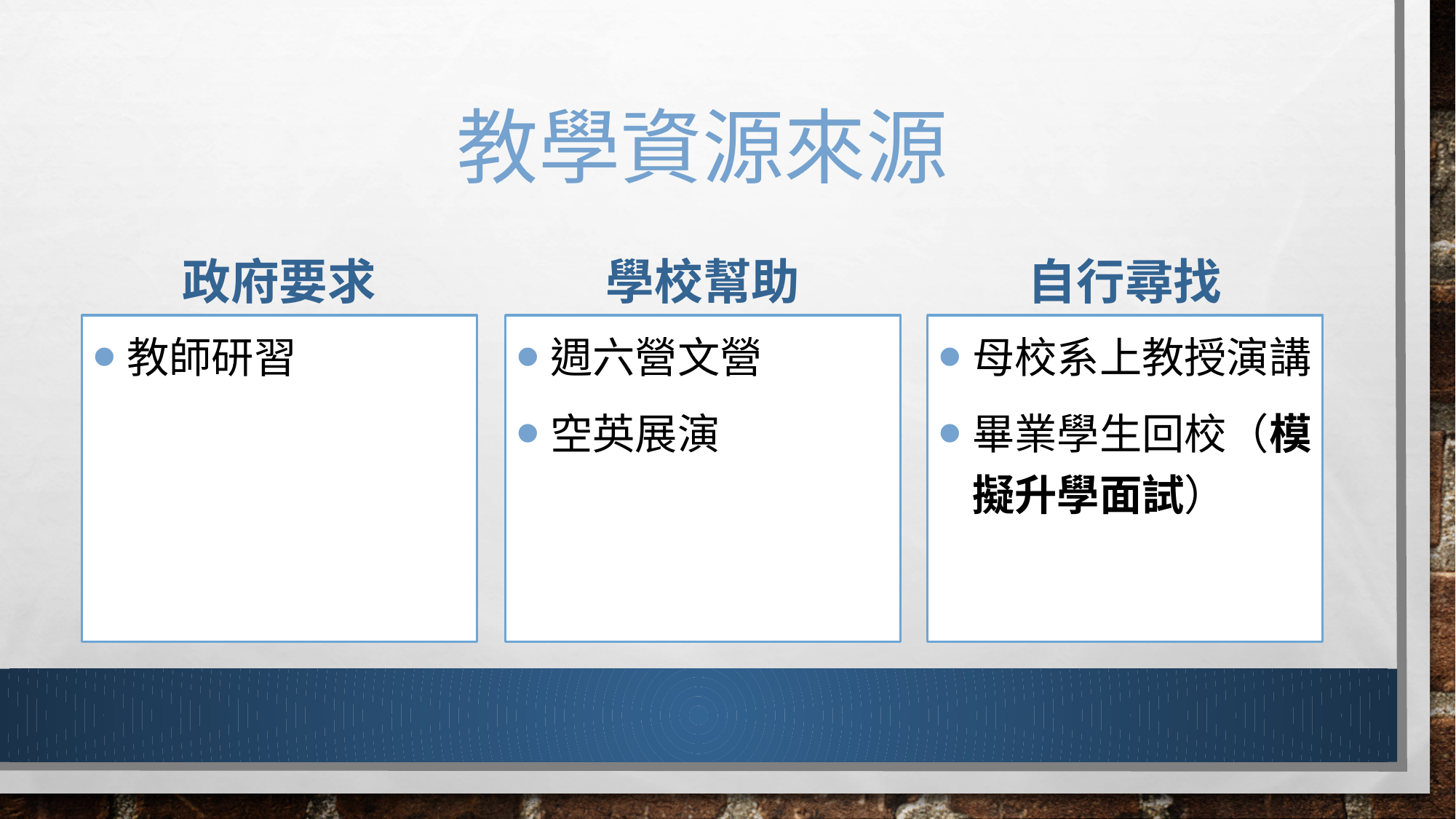

# 教學資源來源
政府要求
學校幫助
自行尋找
教師研習
週六營文營
空英展演

母校系上教授演講
畢業學生回校（模擬升學面試）